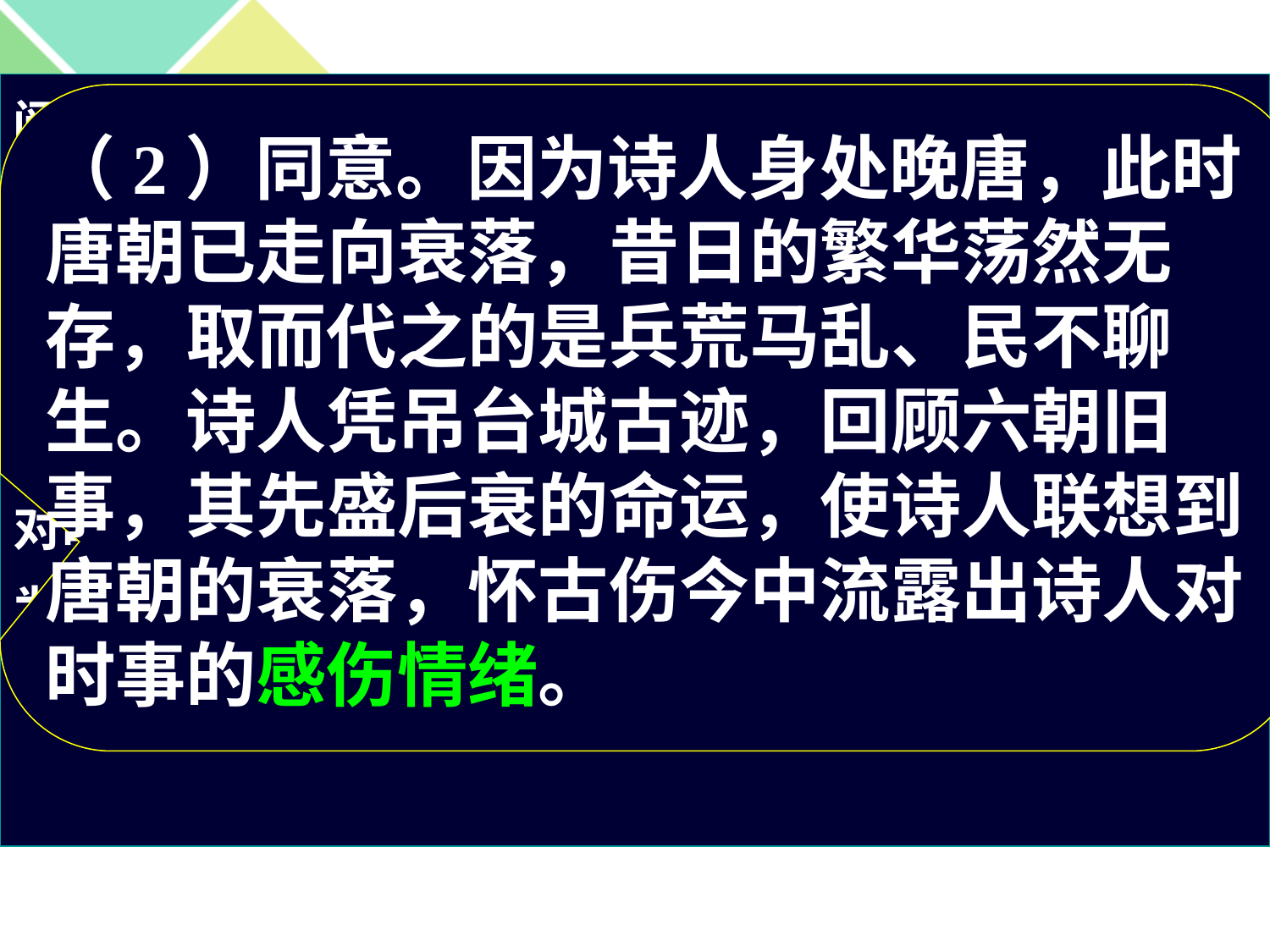

阅读下面一首唐诗，然后回答问题
              台城   韦庄
      江雨霏霏江草齐，六朝如梦鸟空啼。
      无情最是台城柳，依旧烟笼十里堤。
（2）有人说诗人在凭吊古迹时流露出浓重的
对时事的感伤情绪，你是否同意这种说法？
为什么？请结合全诗简要分析。

（2）同意。因为诗人身处晚唐，此时唐朝已走向衰落，昔日的繁华荡然无存，取而代之的是兵荒马乱、民不聊生。诗人凭吊台城古迹，回顾六朝旧事，其先盛后衰的命运，使诗人联想到唐朝的衰落，怀古伤今中流露出诗人对时事的感伤情绪。